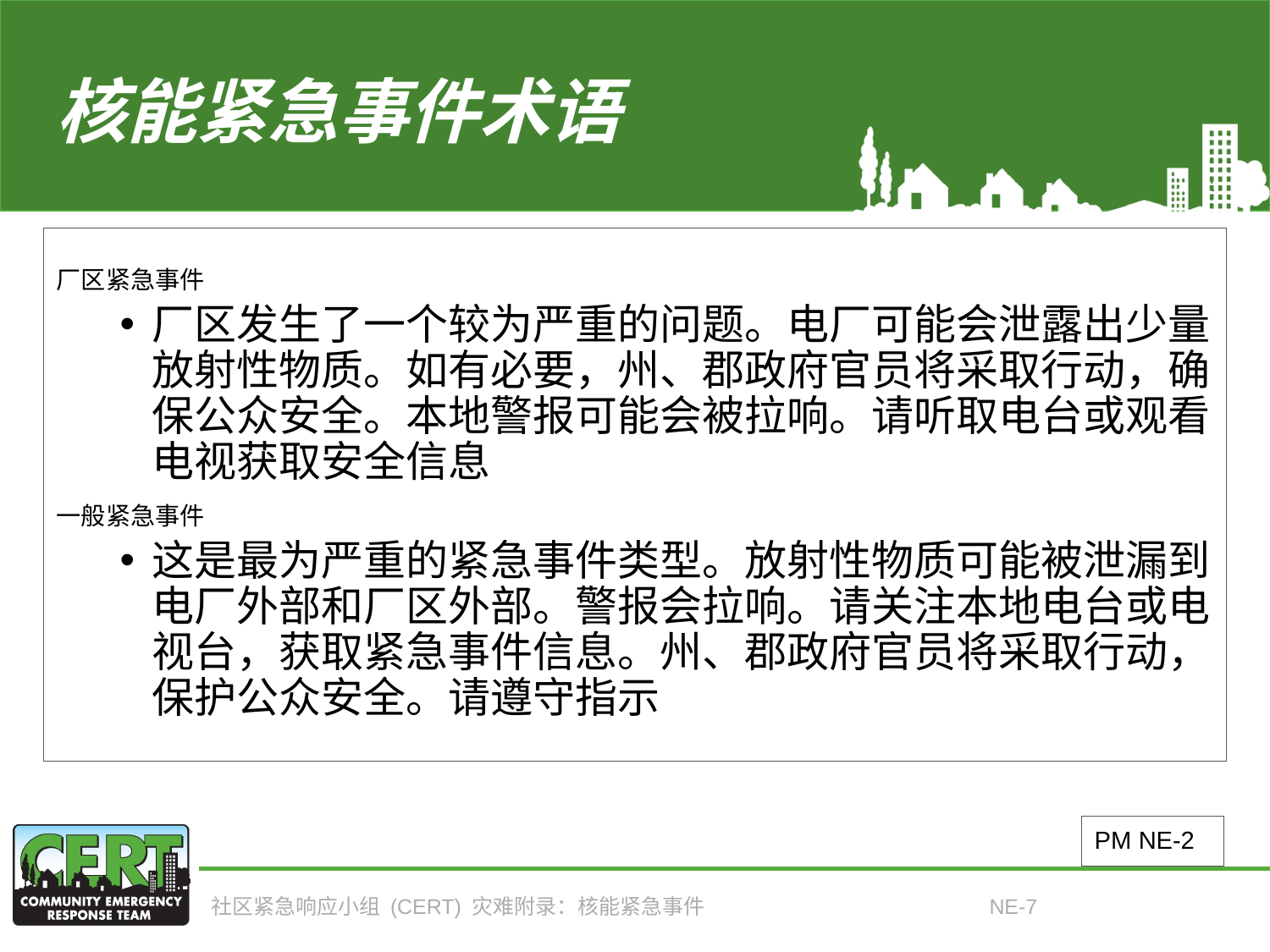

# 核能紧急事件术语
厂区紧急事件
厂区发生了一个较为严重的问题。电厂可能会泄露出少量放射性物质。如有必要，州、郡政府官员将采取行动，确保公众安全。本地警报可能会被拉响。请听取电台或观看电视获取安全信息
一般紧急事件
这是最为严重的紧急事件类型。放射性物质可能被泄漏到电厂外部和厂区外部。警报会拉响。请关注本地电台或电视台，获取紧急事件信息。州、郡政府官员将采取行动，保护公众安全。请遵守指示
PM NE-2
社区紧急响应小组 (CERT) 灾难附录：核能紧急事件
NE-7